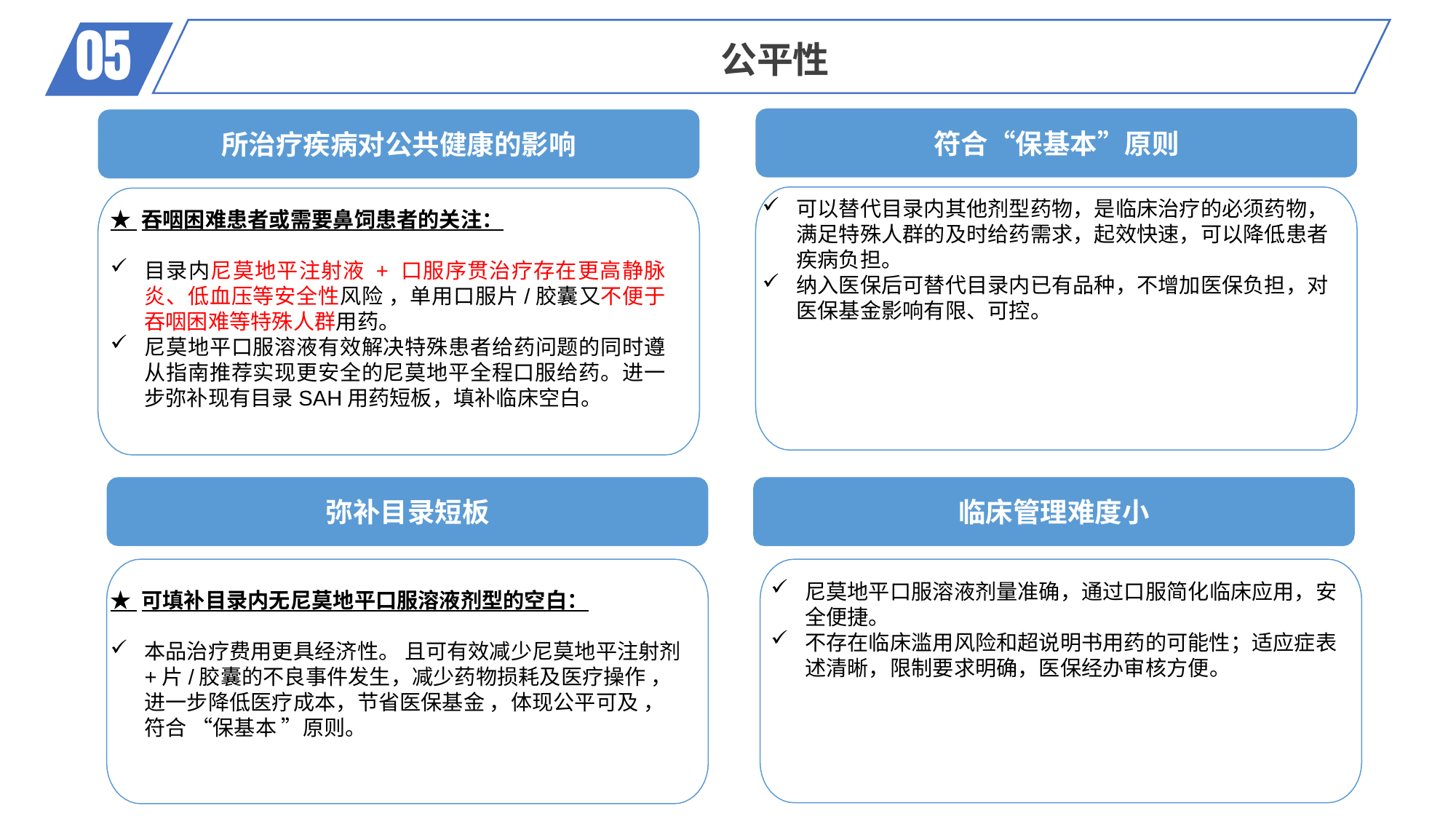

05

公平性
符合“保基本”原则

所治疗疾病对公共健康的影响

可以替代目录内其他剂型药物，是临床治疗的必须药物，满足特殊人群的及时给药需求，起效快速，可以降低患者疾病负担。
纳入医保后可替代目录内已有品种，不增加医保负担，对医保基金影响有限、可控。
★ 吞咽困难患者或需要鼻饲患者的关注：

目录内尼莫地平注射液 + 口服序贯治疗存在更高静脉炎、低血压等安全性风险 ，单用口服片/胶囊又不便于吞咽困难等特殊人群用药。
尼莫地平口服溶液有效解决特殊患者给药问题的同时遵从指南推荐实现更安全的尼莫地平全程口服给药。进一步弥补现有目录SAH用药短板，填补临床空白。
弥补目录短板

临床管理难度小

★ 可填补目录内无尼莫地平口服溶液剂型的空白：

本品治疗费用更具经济性。 且可有效减少尼莫地平注射剂 +片/胶囊的不良事件发生，减少药物损耗及医疗操作 ， 进一步降低医疗成本，节省医保基金 ，体现公平可及 ， 符合 “保基本 ”原则。
尼莫地平口服溶液剂量准确，通过口服简化临床应用，安全便捷。
不存在临床滥用风险和超说明书用药的可能性；适应症表述清晰，限制要求明确，医保经办审核方便。